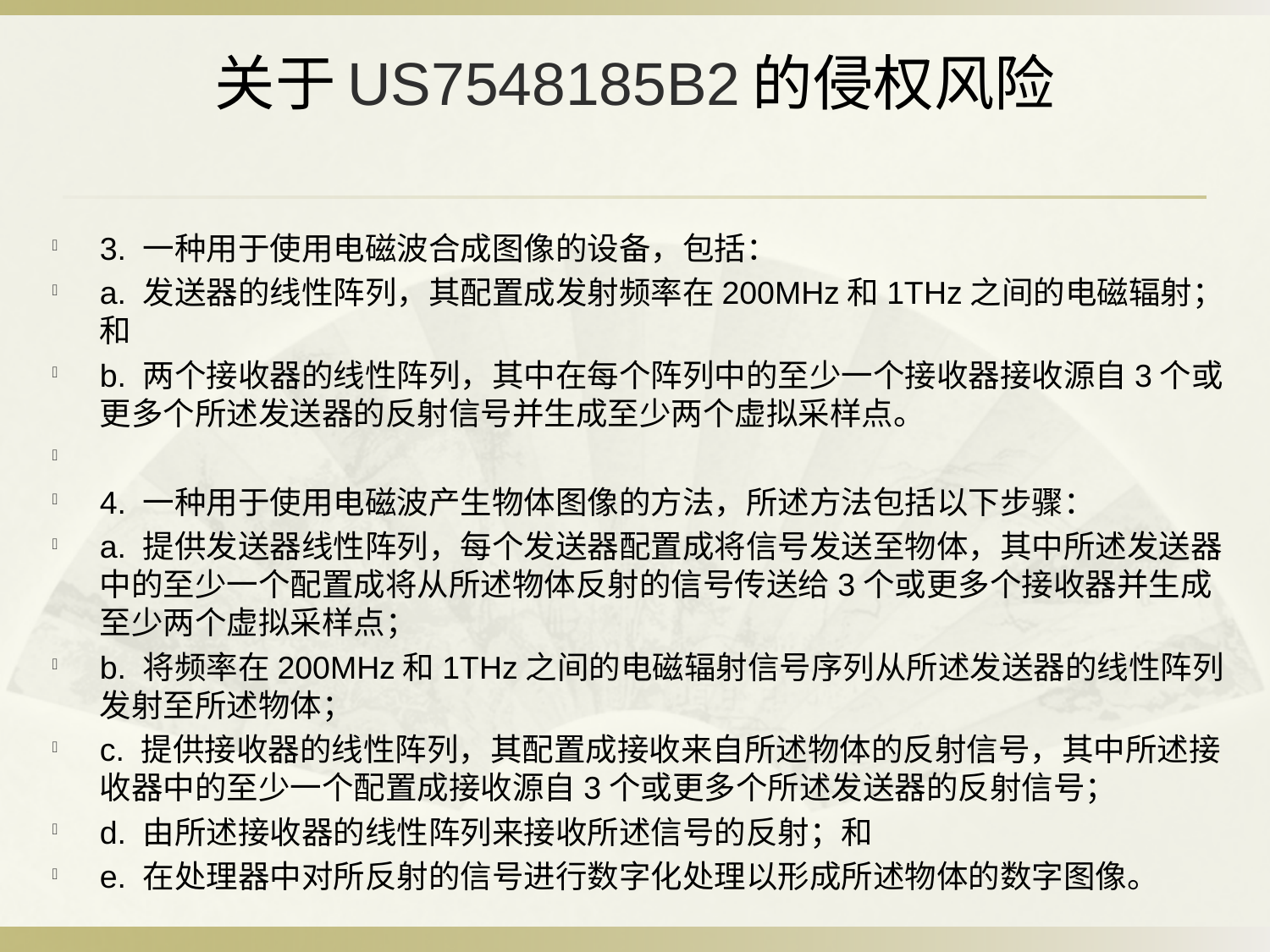

# 关于US7548185B2的侵权风险
3. 一种用于使用电磁波合成图像的设备，包括：
a. 发送器的线性阵列，其配置成发射频率在200MHz和1THz之间的电磁辐射；和
b. 两个接收器的线性阵列，其中在每个阵列中的至少一个接收器接收源自3个或更多个所述发送器的反射信号并生成至少两个虚拟采样点。

4. 一种用于使用电磁波产生物体图像的方法，所述方法包括以下步骤：
a. 提供发送器线性阵列，每个发送器配置成将信号发送至物体，其中所述发送器中的至少一个配置成将从所述物体反射的信号传送给3个或更多个接收器并生成至少两个虚拟采样点；
b. 将频率在200MHz和1THz之间的电磁辐射信号序列从所述发送器的线性阵列发射至所述物体；
c. 提供接收器的线性阵列，其配置成接收来自所述物体的反射信号，其中所述接收器中的至少一个配置成接收源自3个或更多个所述发送器的反射信号；
d. 由所述接收器的线性阵列来接收所述信号的反射；和
e. 在处理器中对所反射的信号进行数字化处理以形成所述物体的数字图像。